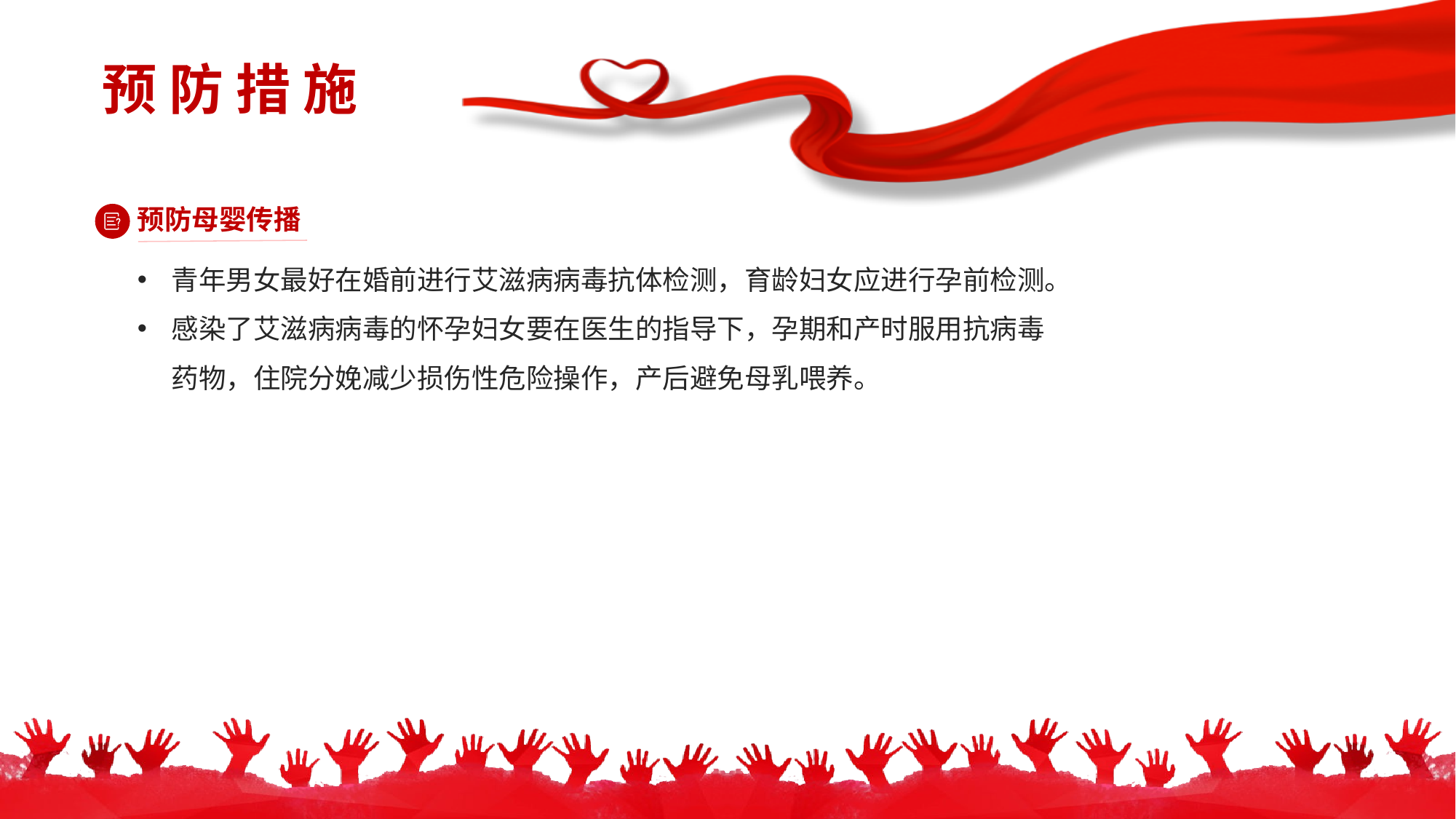

预 防 措 施
预防母婴传播

青年男女最好在婚前进行艾滋病病毒抗体检测，育龄妇女应进行孕前检测。
感染了艾滋病病毒的怀孕妇女要在医生的指导下，孕期和产时服用抗病毒药物，住院分娩减少损伤性危险操作，产后避免母乳喂养。